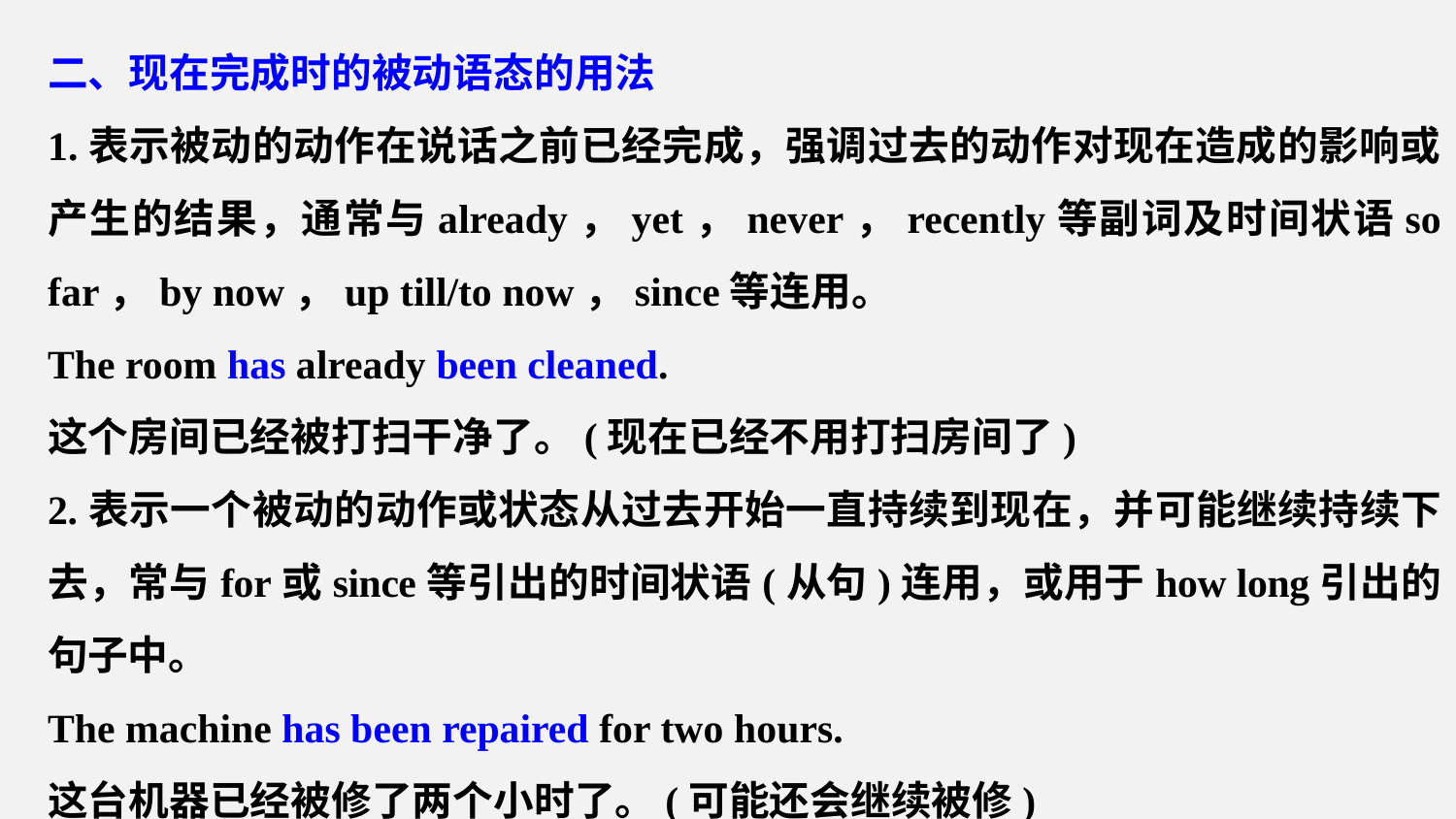

二、现在完成时的被动语态的用法
1.表示被动的动作在说话之前已经完成，强调过去的动作对现在造成的影响或产生的结果，通常与already，yet，never，recently等副词及时间状语so far，by now，up till/to now，since等连用。
The room has already been cleaned.
这个房间已经被打扫干净了。(现在已经不用打扫房间了)
2.表示一个被动的动作或状态从过去开始一直持续到现在，并可能继续持续下去，常与for或since等引出的时间状语(从句)连用，或用于how long引出的句子中。
The machine has been repaired for two hours.
这台机器已经被修了两个小时了。(可能还会继续被修)